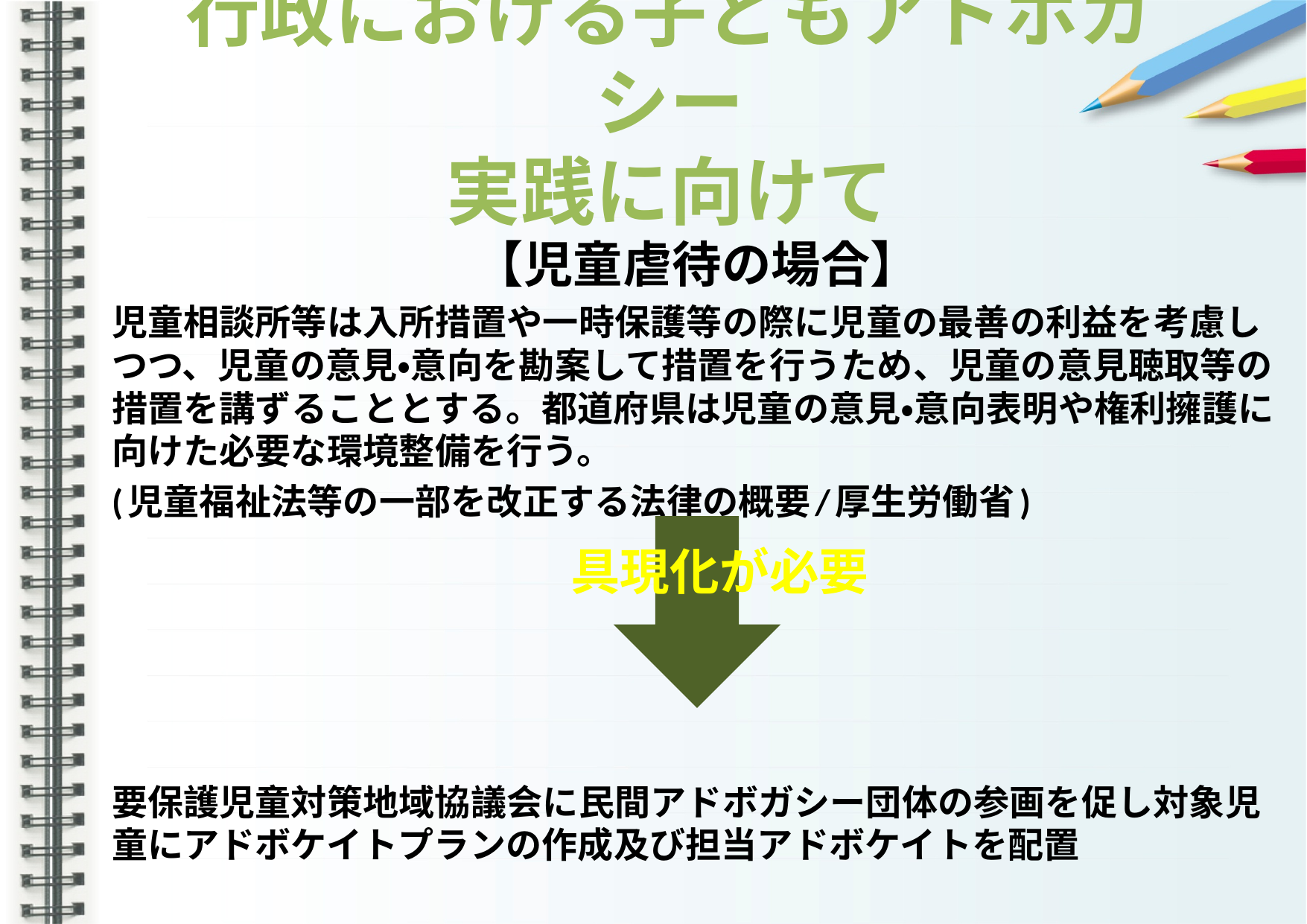

# 行政における子どもアドボガシー 実践に向けて

【児童虐待の場合】
児童相談所等は入所措置や一時保護等の際に児童の最善の利益を考慮しつつ、児童の意見・意向を勘案して措置を行うため、児童の意見聴取等の措置を講ずることとする。都道府県は児童の意見・意向表明や権利擁護に向けた必要な環境整備を行う。
(児童福祉法等の一部を改正する法律の概要/厚生労働省)

要保護児童対策地域協議会に民間アドボガシー団体の参画を促し対象児童にアドボケイトプランの作成及び担当アドボケイトを配置

　　具現化が必要